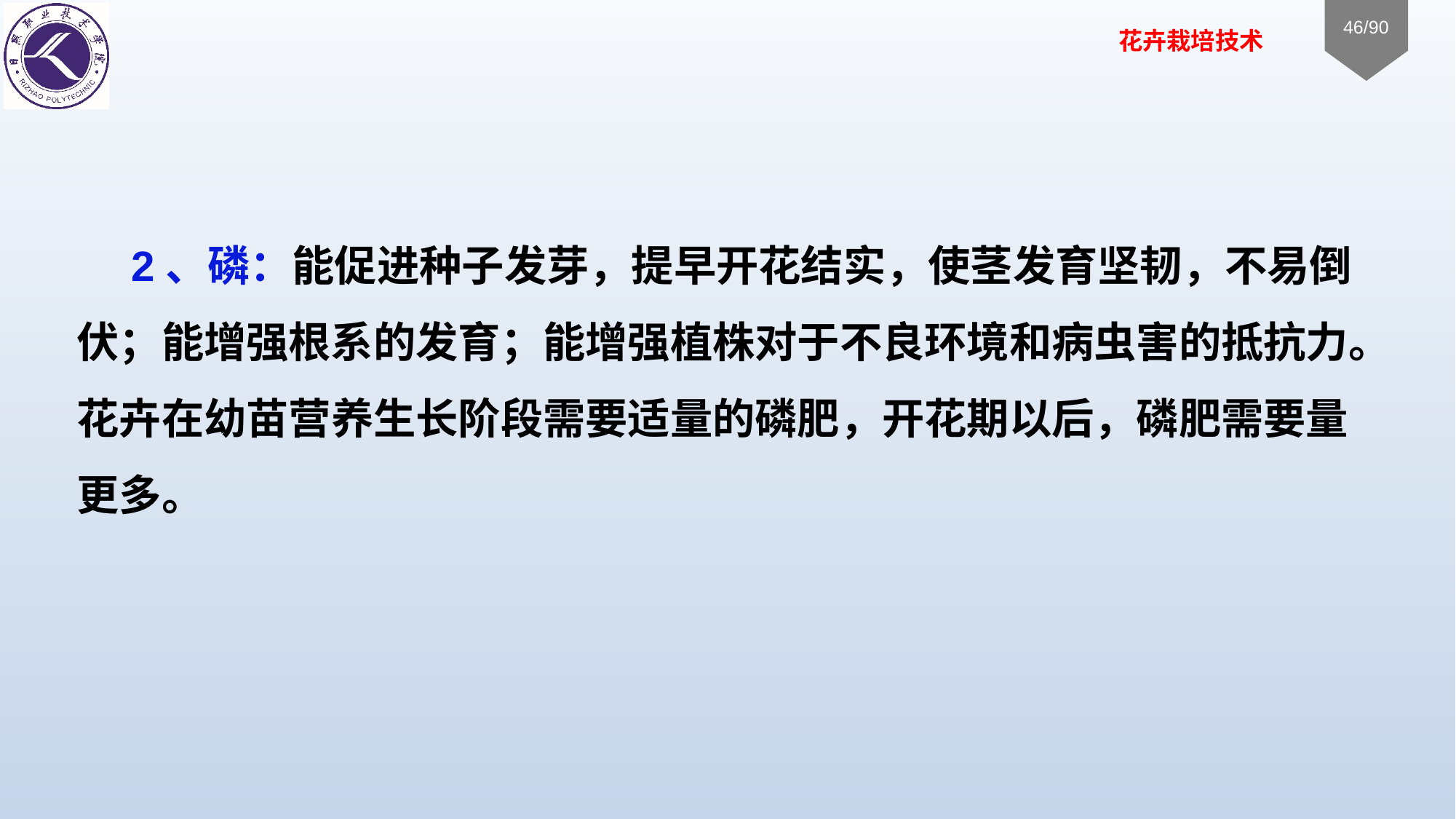

2、磷：能促进种子发芽，提早开花结实，使茎发育坚韧，不易倒伏；能增强根系的发育；能增强植株对于不良环境和病虫害的抵抗力。花卉在幼苗营养生长阶段需要适量的磷肥，开花期以后，磷肥需要量更多。